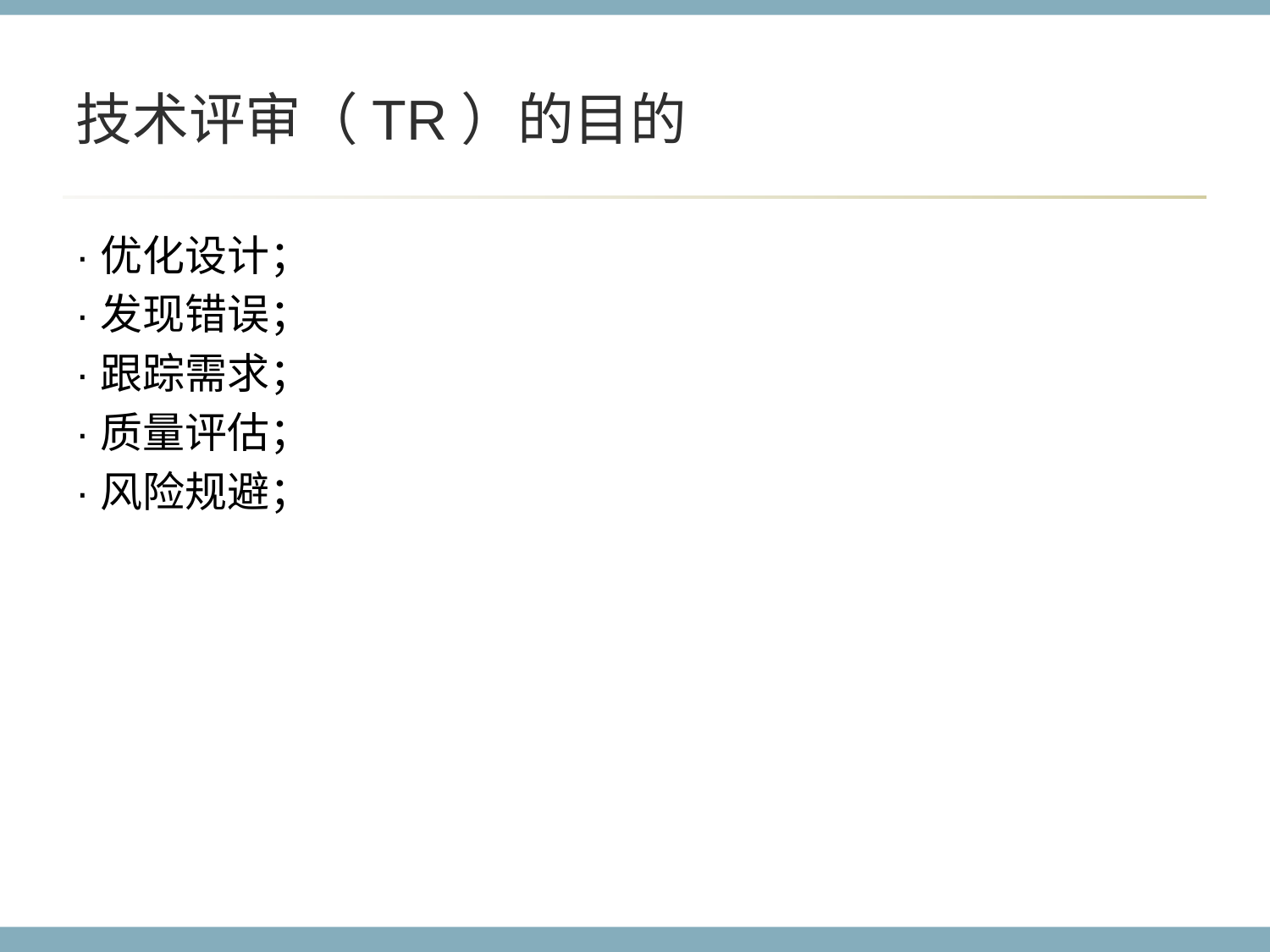

# 技术评审（TR）的目的
·优化设计；
·发现错误；
·跟踪需求；
·质量评估；
·风险规避；